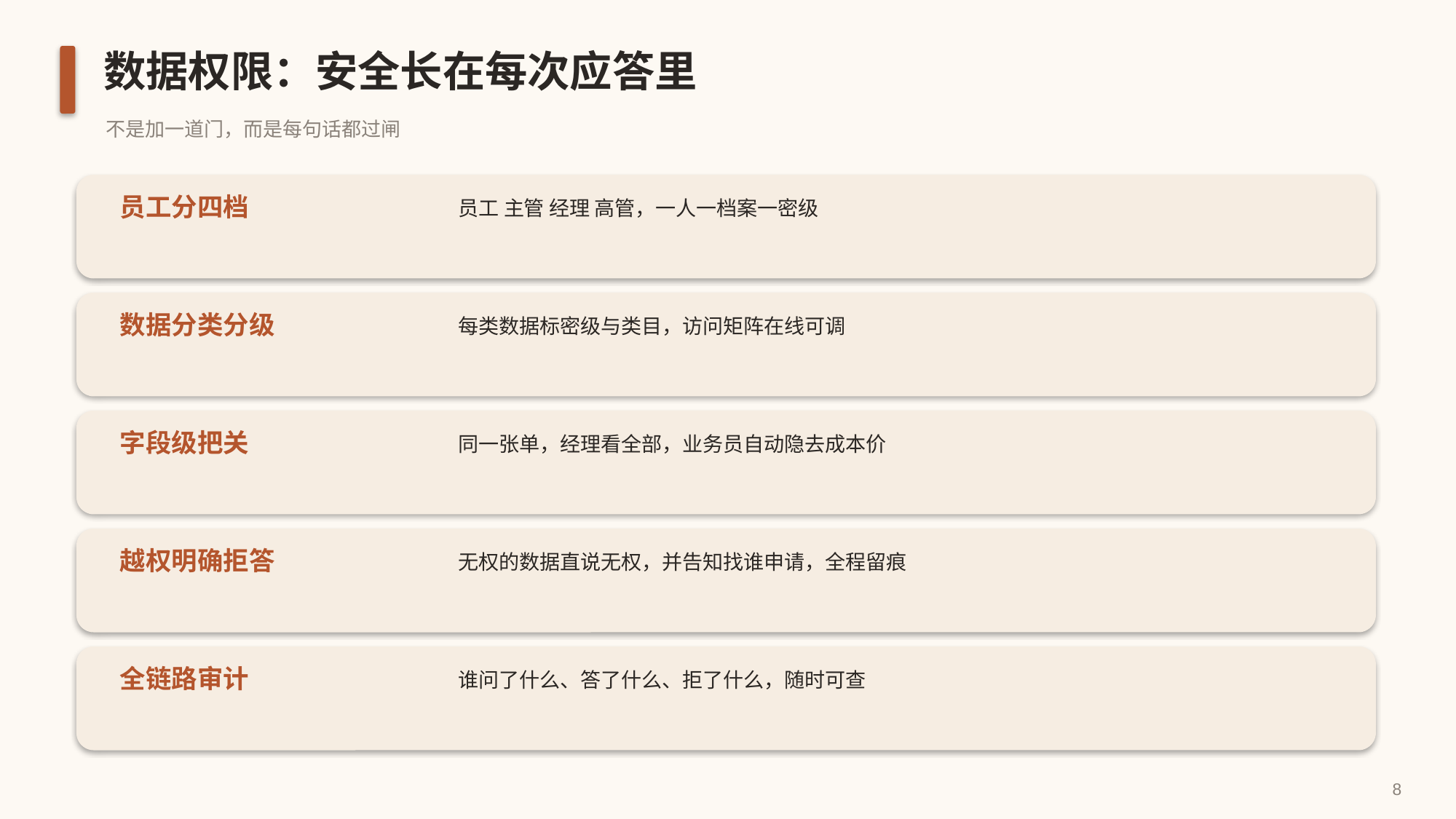

数据权限：安全长在每次应答里

不是加一道门，而是每句话都过闸

员工分四档
员工 主管 经理 高管，一人一档案一密级

数据分类分级
每类数据标密级与类目，访问矩阵在线可调

字段级把关
同一张单，经理看全部，业务员自动隐去成本价

越权明确拒答
无权的数据直说无权，并告知找谁申请，全程留痕

全链路审计
谁问了什么、答了什么、拒了什么，随时可查
8